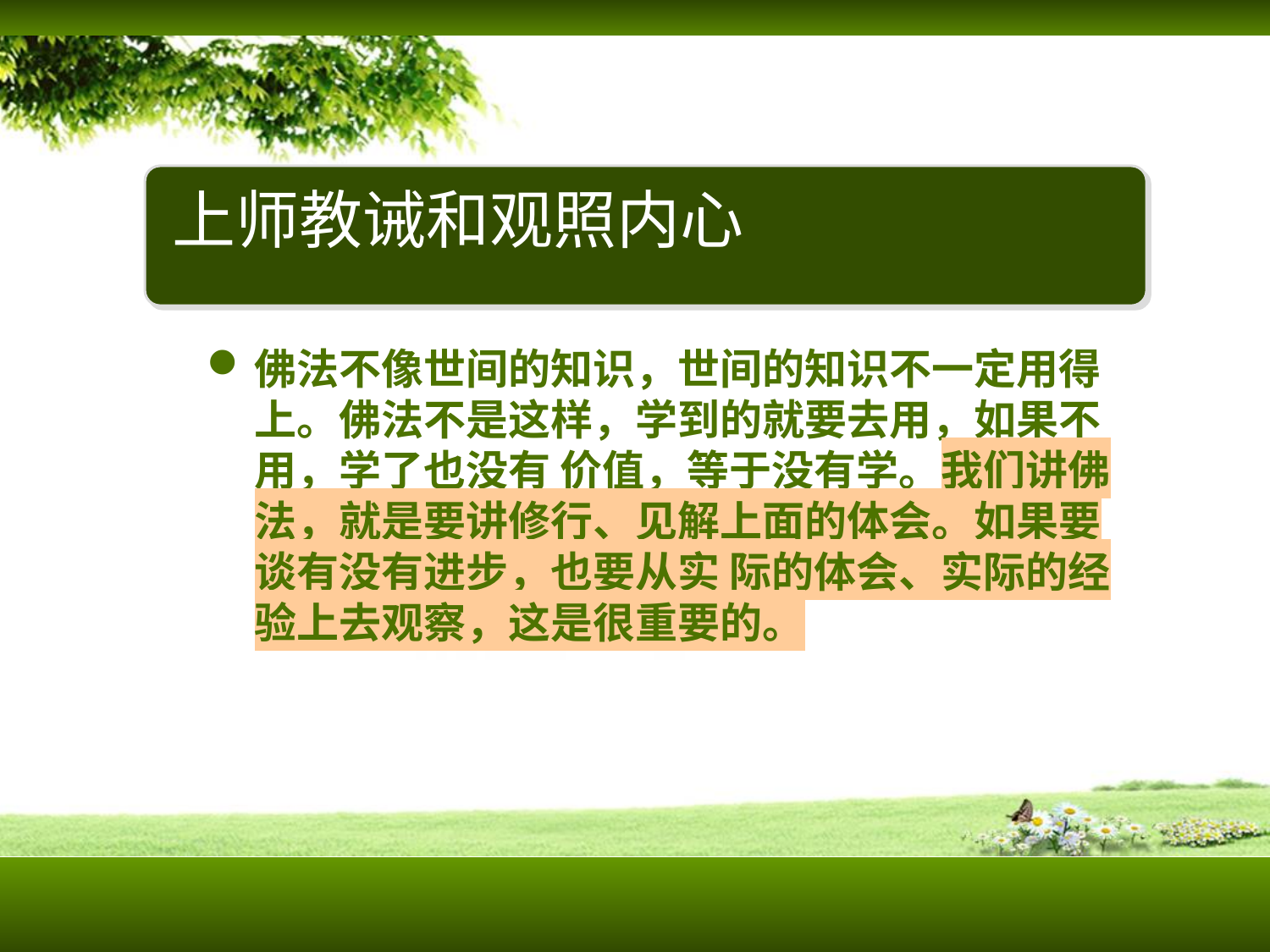

上师教诫和观照内心
佛法不像世间的知识，世间的知识不一定用得 上。佛法不是这样，学到的就要去用，如果不用，学了也没有 价值，等于没有学。我们讲佛法，就是要讲修行、见解上面的体会。如果要谈有没有进步，也要从实 际的体会、实际的经验上去观察，这是很重要的。